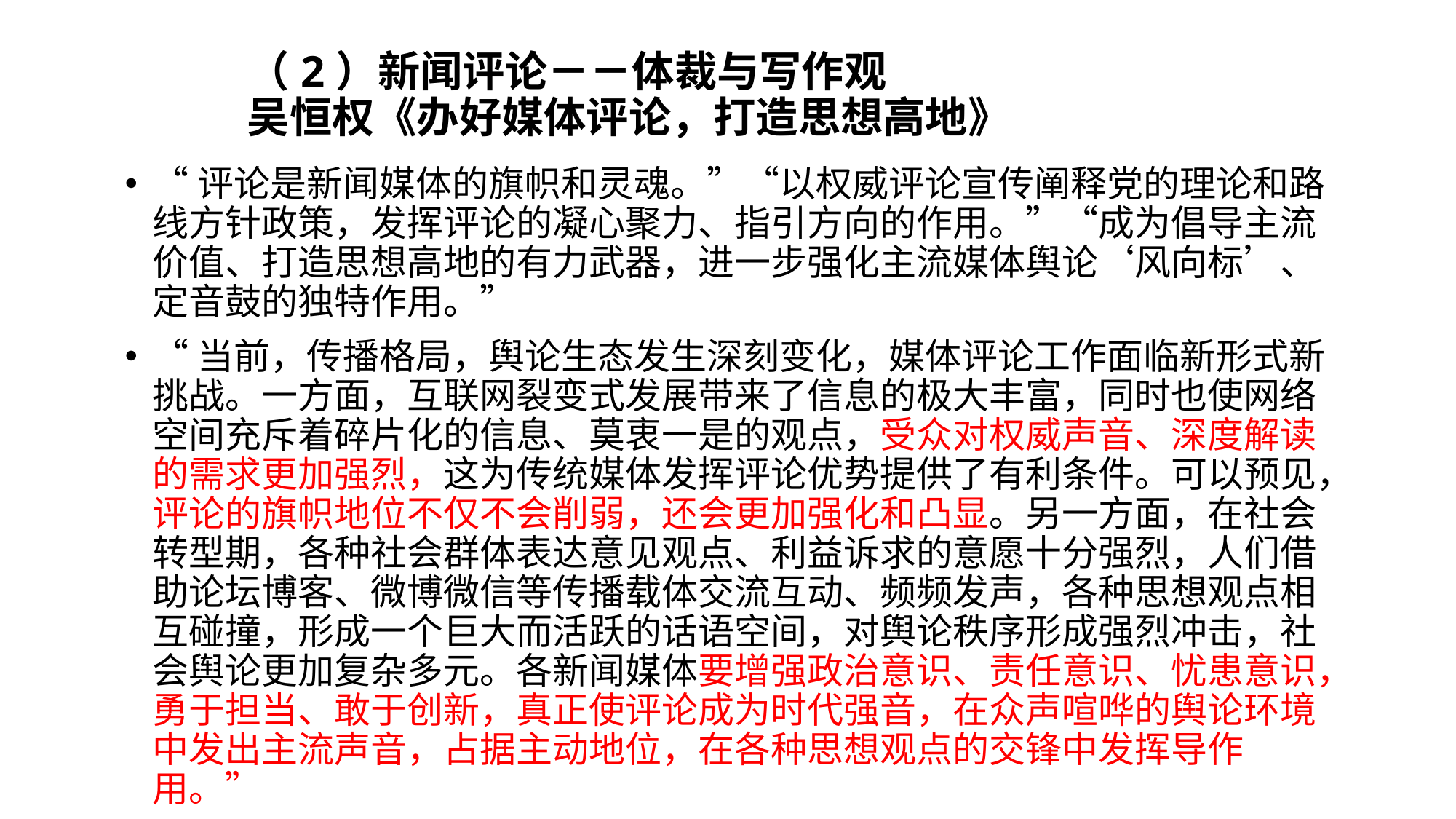

# （2）新闻评论－－体裁与写作观 吴恒权《办好媒体评论，打造思想高地》
“评论是新闻媒体的旗帜和灵魂。”“以权威评论宣传阐释党的理论和路线方针政策，发挥评论的凝心聚力、指引方向的作用。”“成为倡导主流价值、打造思想高地的有力武器，进一步强化主流媒体舆论‘风向标’、定音鼓的独特作用。”
“当前，传播格局，舆论生态发生深刻变化，媒体评论工作面临新形式新挑战。一方面，互联网裂变式发展带来了信息的极大丰富，同时也使网络空间充斥着碎片化的信息、莫衷一是的观点，受众对权威声音、深度解读的需求更加强烈，这为传统媒体发挥评论优势提供了有利条件。可以预见，评论的旗帜地位不仅不会削弱，还会更加强化和凸显。另一方面，在社会转型期，各种社会群体表达意见观点、利益诉求的意愿十分强烈，人们借助论坛博客、微博微信等传播载体交流互动、频频发声，各种思想观点相互碰撞，形成一个巨大而活跃的话语空间，对舆论秩序形成强烈冲击，社会舆论更加复杂多元。各新闻媒体要增强政治意识、责任意识、忧患意识，勇于担当、敢于创新，真正使评论成为时代强音，在众声喧哗的舆论环境中发出主流声音，占据主动地位，在各种思想观点的交锋中发挥导作用。”